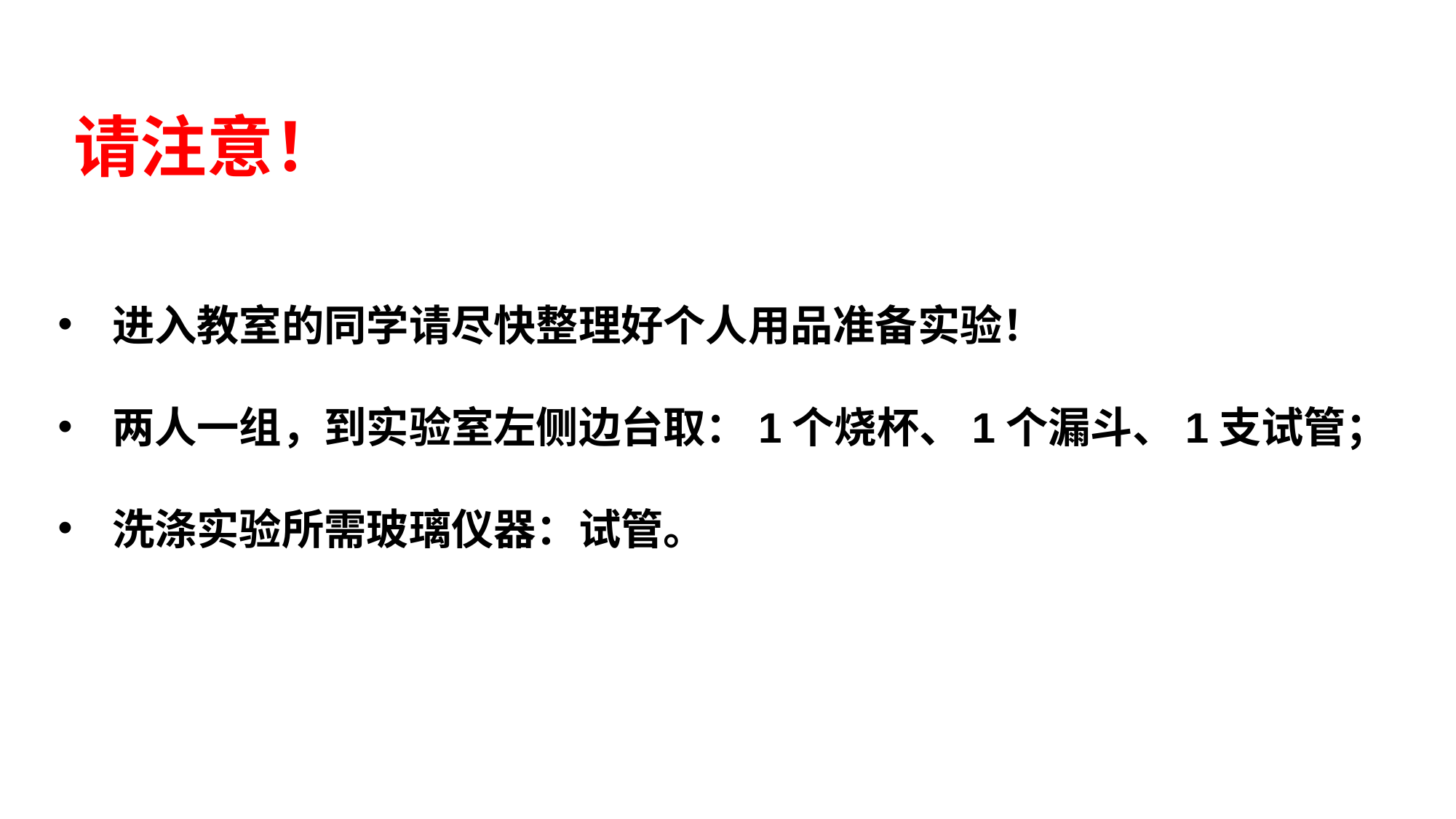

请注意！
进入教室的同学请尽快整理好个人用品准备实验！
两人一组，到实验室左侧边台取：1个烧杯、1个漏斗、1支试管；
洗涤实验所需玻璃仪器：试管。